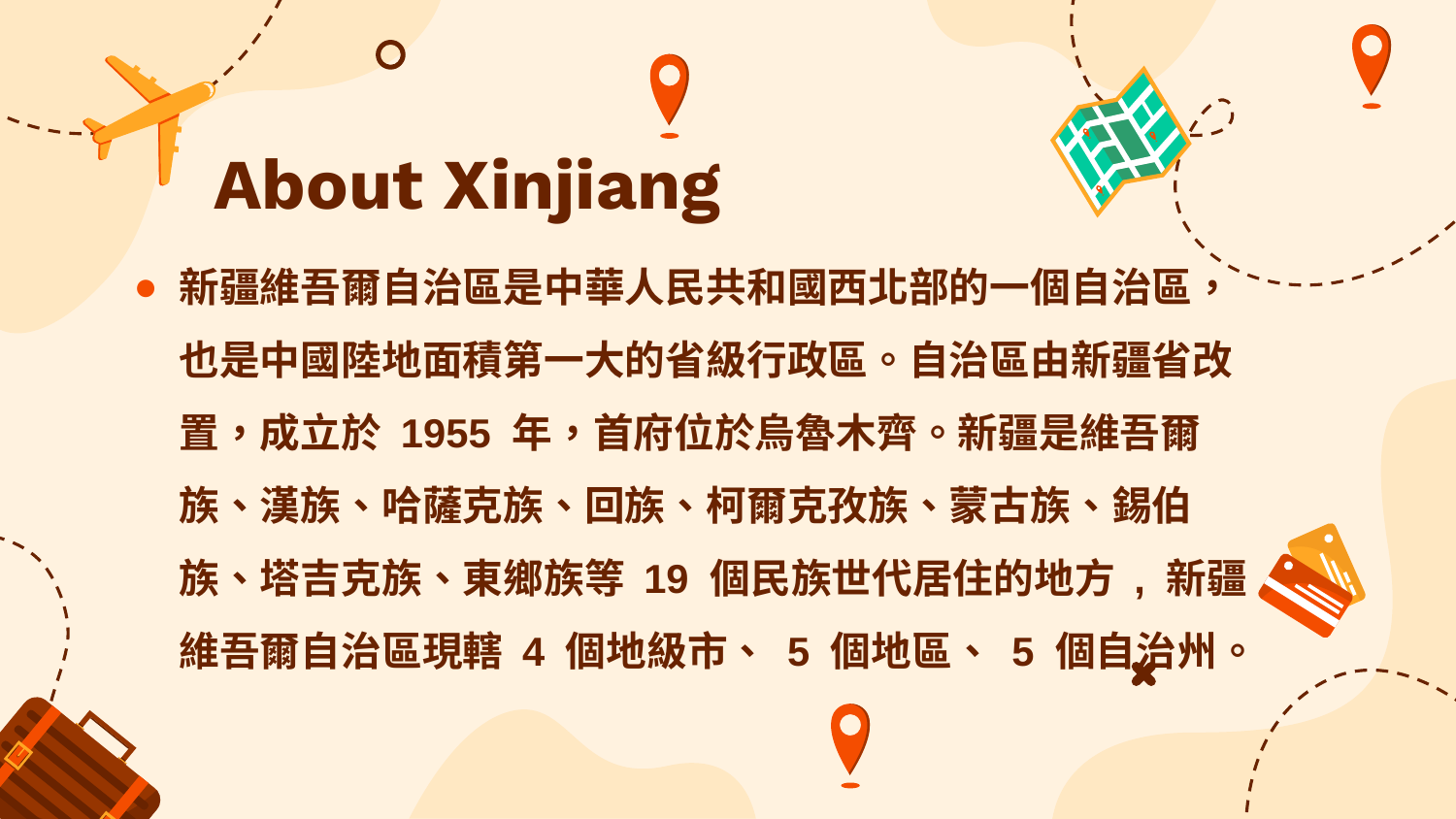

# About Xinjiang

新疆維吾爾自治區是中華人民共和國西北部的一個自治區，也是中國陸地面積第一大的省級行政區。自治區由新疆省改置，成立於 1955 年，首府位於烏魯木齊。新疆是維吾爾族、漢族、哈薩克族、回族、柯爾克孜族、蒙古族、錫伯族、塔吉克族、東鄉族等 19 個民族世代居住的地方 , 新疆維吾爾自治區現轄 4 個地級市、 5 個地區、 5 個自治州。